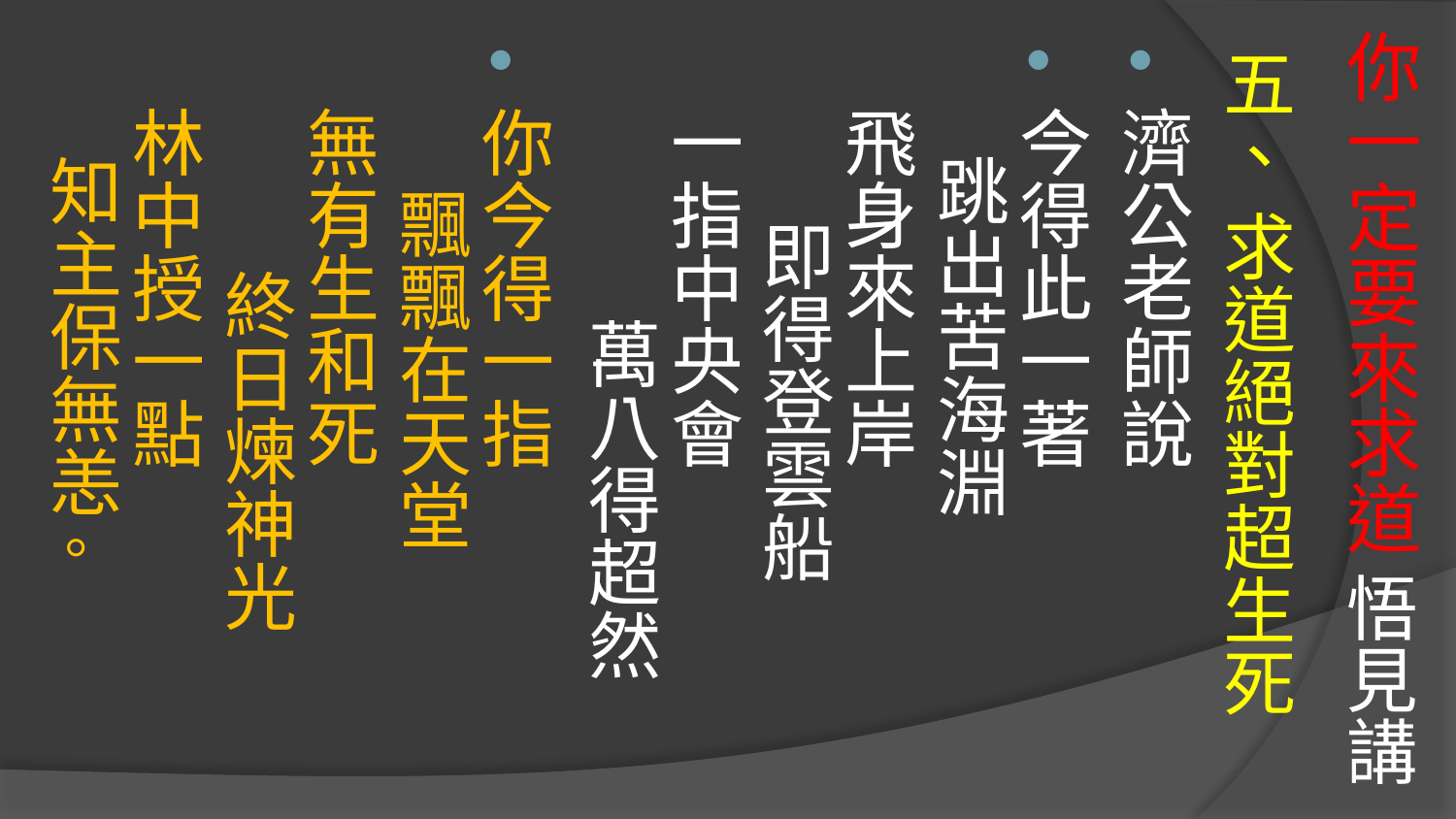

# 你一定要來求道 悟見講
五、 求道絕對超生死
濟公老師說
今得此一著                       跳出苦海淵
飛身來上岸                           即得登雲船
一指中央會                                 萬八得超然
你今得一指                         飄飄在天堂
無有生和死                              終日煉神光
林中授一點                       知主保無恙。